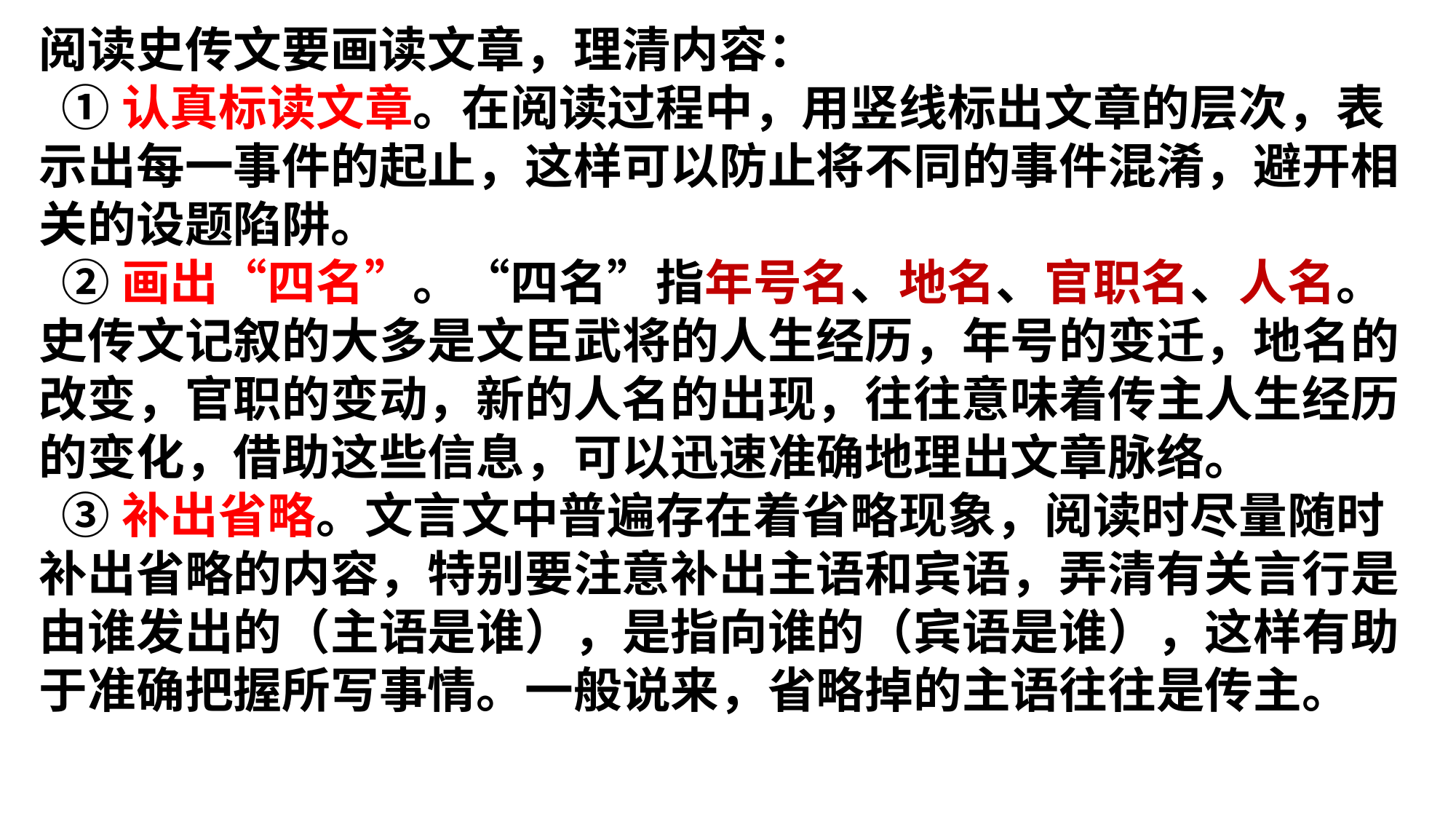

阅读史传文要画读文章，理清内容：
  ①认真标读文章。在阅读过程中，用竖线标出文章的层次，表示出每一事件的起止，这样可以防止将不同的事件混淆，避开相关的设题陷阱。
  ②画出“四名”。“四名”指年号名、地名、官职名、人名。史传文记叙的大多是文臣武将的人生经历，年号的变迁，地名的改变，官职的变动，新的人名的出现，往往意味着传主人生经历的变化，借助这些信息，可以迅速准确地理出文章脉络。
  ③补出省略。文言文中普遍存在着省略现象，阅读时尽量随时补出省略的内容，特别要注意补出主语和宾语，弄清有关言行是由谁发出的（主语是谁），是指向谁的（宾语是谁），这样有助于准确把握所写事情。一般说来，省略掉的主语往往是传主。